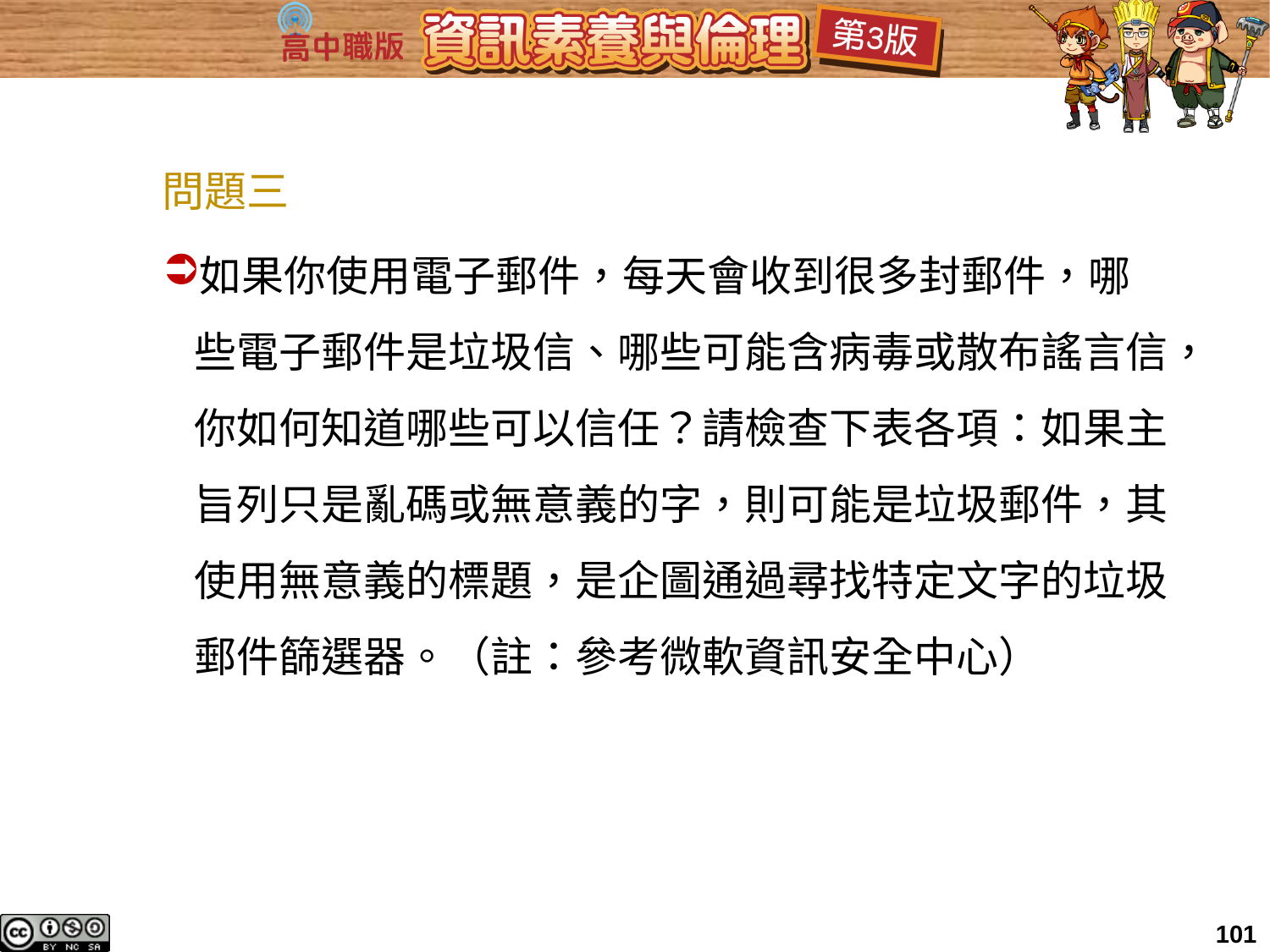

問題三
如果你使用電子郵件，每天會收到很多封郵件，哪些電子郵件是垃圾信、哪些可能含病毒或散布謠言信，你如何知道哪些可以信任？請檢查下表各項：如果主旨列只是亂碼或無意義的字，則可能是垃圾郵件，其使用無意義的標題，是企圖通過尋找特定文字的垃圾郵件篩選器。（註：參考微軟資訊安全中心）
101